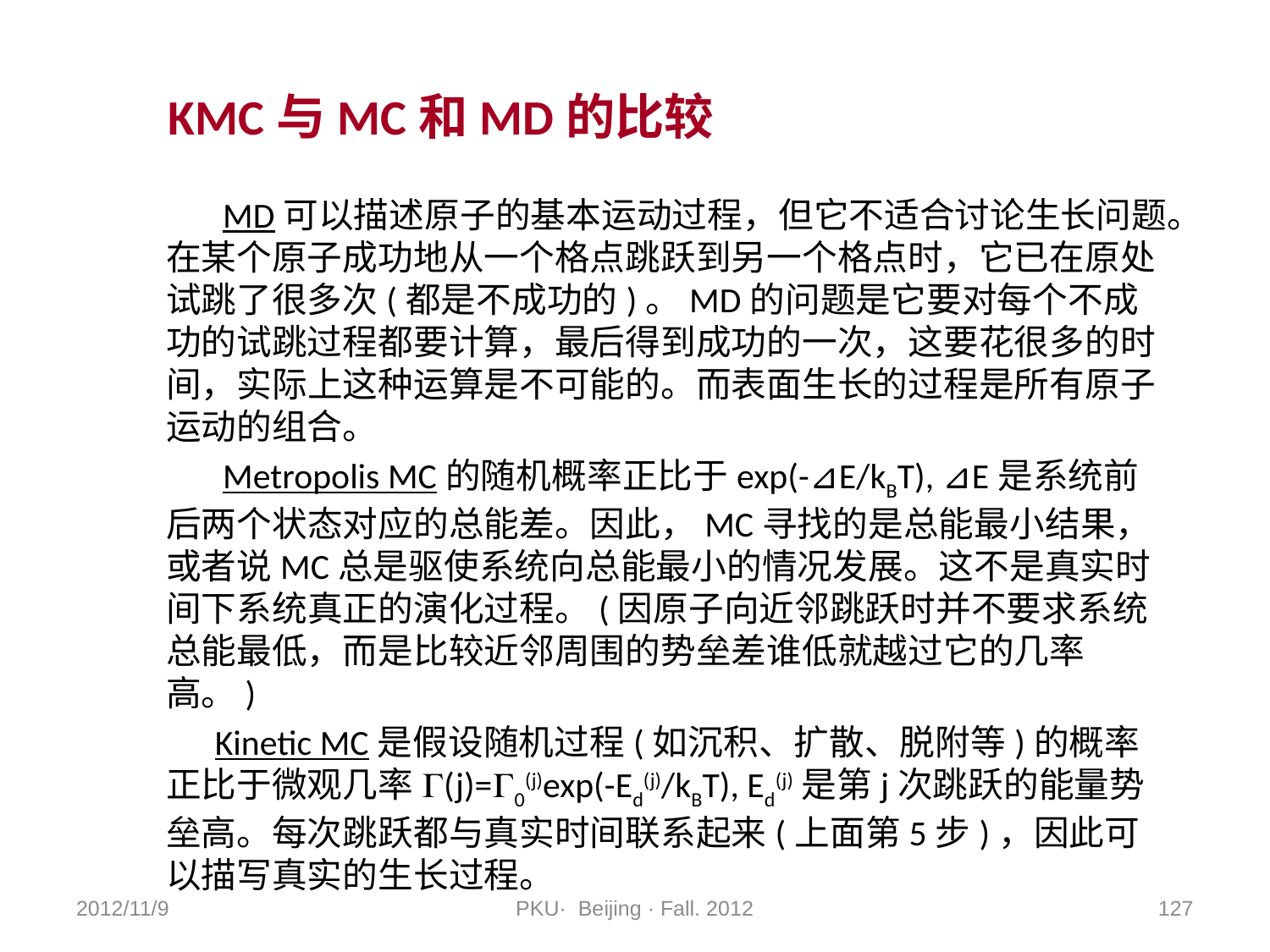

# KMC与MC和MD的比较
             MD可以描述原子的基本运动过程，但它不适合讨论生长问题。在某个原子成功地从一个格点跳跃到另一个格点时，它已在原处试跳了很多次(都是不成功的)。MD的问题是它要对每个不成功的试跳过程都要计算，最后得到成功的一次，这要花很多的时间，实际上这种运算是不可能的。而表面生长的过程是所有原子运动的组合。
             Metropolis MC的随机概率正比于exp(-⊿E/kBT), ⊿E是系统前后两个状态对应的总能差。因此，MC寻找的是总能最小结果，或者说MC总是驱使系统向总能最小的情况发展。这不是真实时间下系统真正的演化过程。(因原子向近邻跳跃时并不要求系统总能最低，而是比较近邻周围的势垒差谁低就越过它的几率高。)
            Kinetic MC是假设随机过程(如沉积、扩散、脱附等)的概率正比于微观几率Γ(j)=Γ0(j)exp(-Ed(j)/kBT), Ed(j)是第j次跳跃的能量势垒高。每次跳跃都与真实时间联系起来(上面第5步)，因此可以描写真实的生长过程。

2012/11/9
PKU·  Beijing · Fall. 2012
127